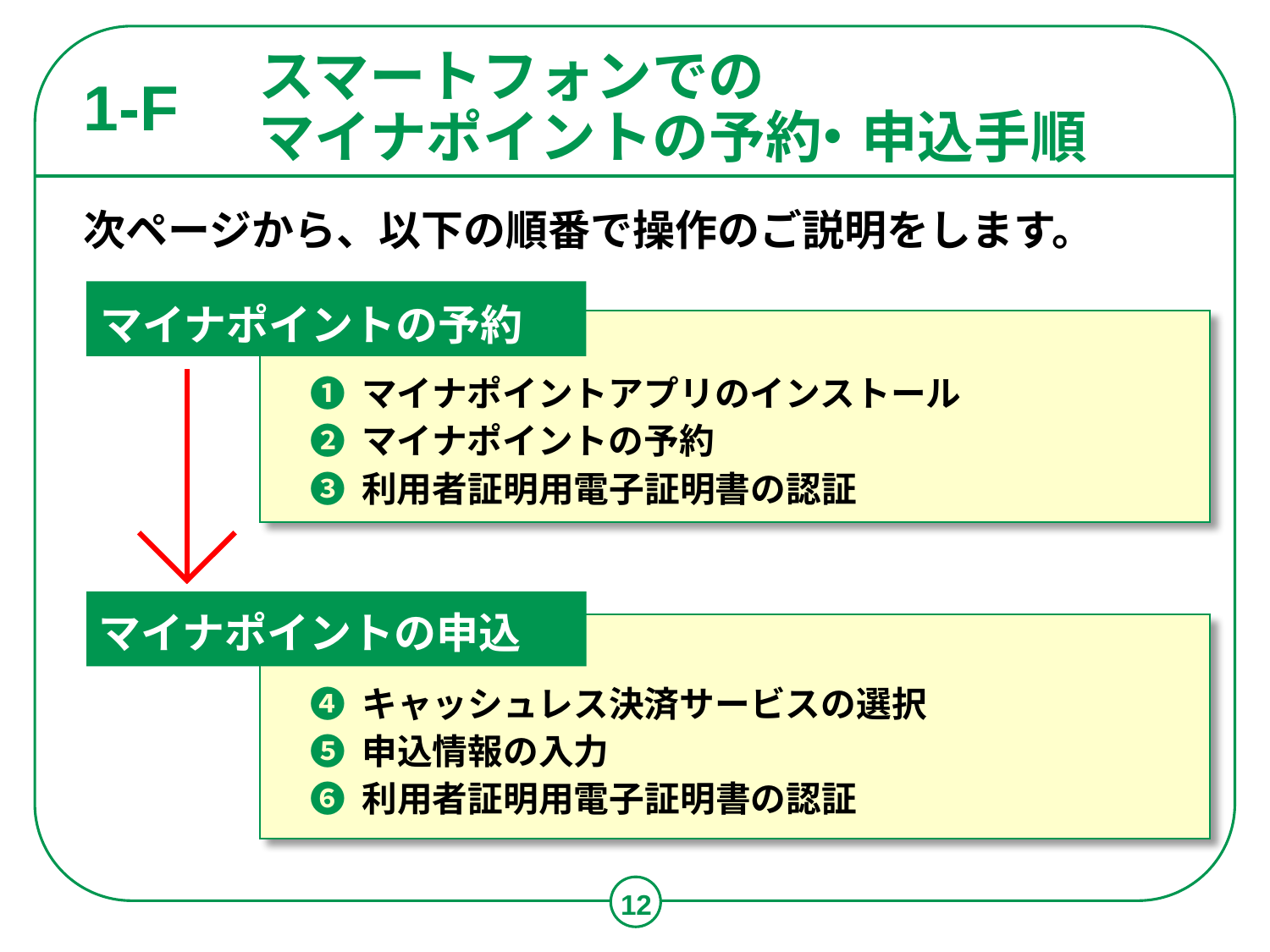

1-F
# スマートフォンでの マイナポイントの予約・申込手順
次ページから、以下の順番で操作のご説明をします。

マイナポイントの予約

❶ マイナポイントアプリのインストール
❷ マイナポイントの予約
❸ 利用者証明用電子証明書の認証

マイナポイントの申込

❹ キャッシュレス決済サービスの選択
❺ 申込情報の入力
❻ 利用者証明用電子証明書の認証